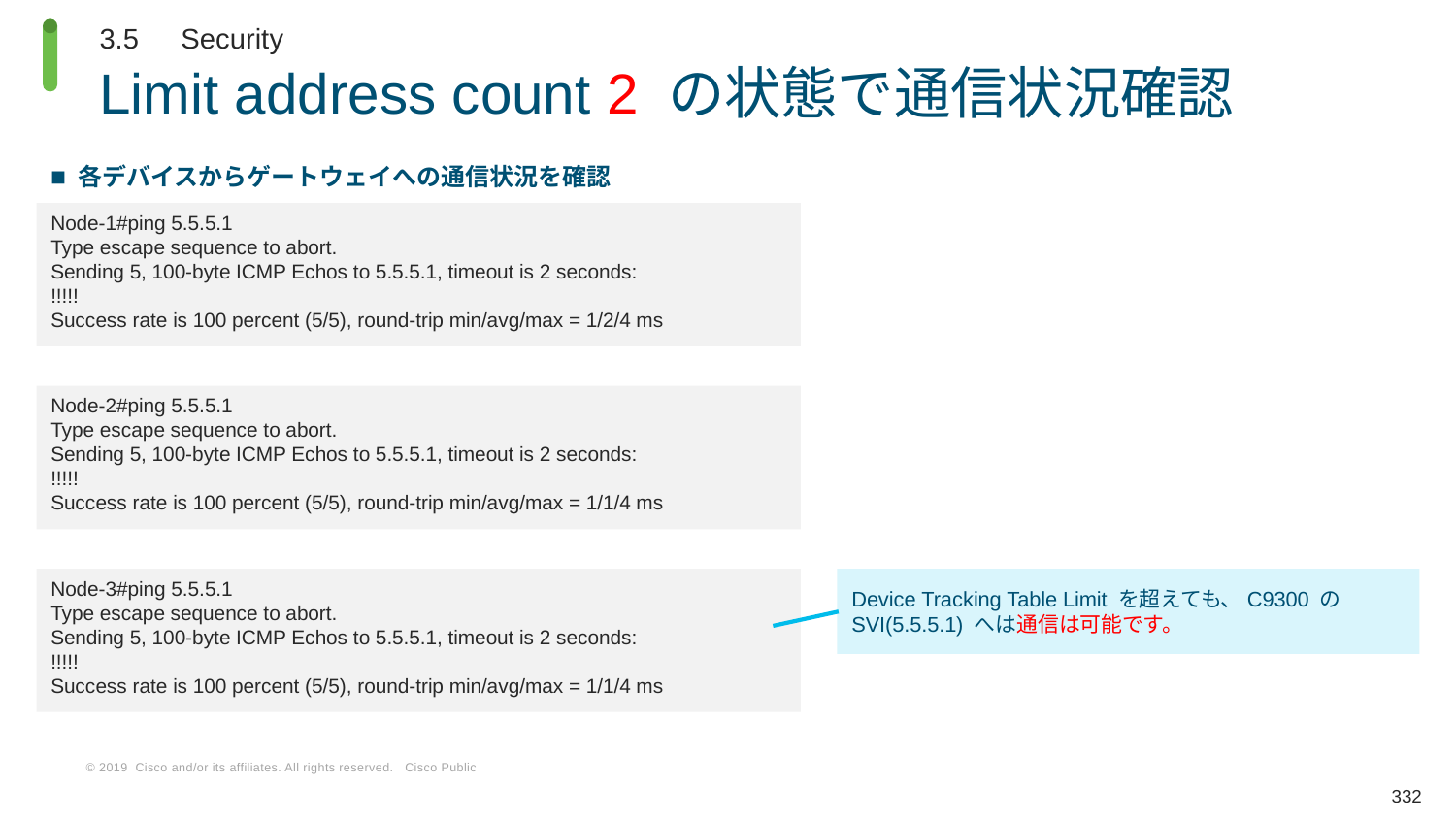

3.5　Security
# Limit address count 2 の状態で通信状況確認
各デバイスからゲートウェイへの通信状況を確認
Node-1#ping 5.5.5.1
Type escape sequence to abort.
Sending 5, 100-byte ICMP Echos to 5.5.5.1, timeout is 2 seconds:
!!!!!
Success rate is 100 percent (5/5), round-trip min/avg/max = 1/2/4 ms
Node-2#ping 5.5.5.1
Type escape sequence to abort.
Sending 5, 100-byte ICMP Echos to 5.5.5.1, timeout is 2 seconds:
!!!!!
Success rate is 100 percent (5/5), round-trip min/avg/max = 1/1/4 ms
Node-3#ping 5.5.5.1
Type escape sequence to abort.
Sending 5, 100-byte ICMP Echos to 5.5.5.1, timeout is 2 seconds:
!!!!!
Success rate is 100 percent (5/5), round-trip min/avg/max = 1/1/4 ms
Device Tracking Table Limit を超えても、C9300 のSVI(5.5.5.1) へは通信は可能です。
332